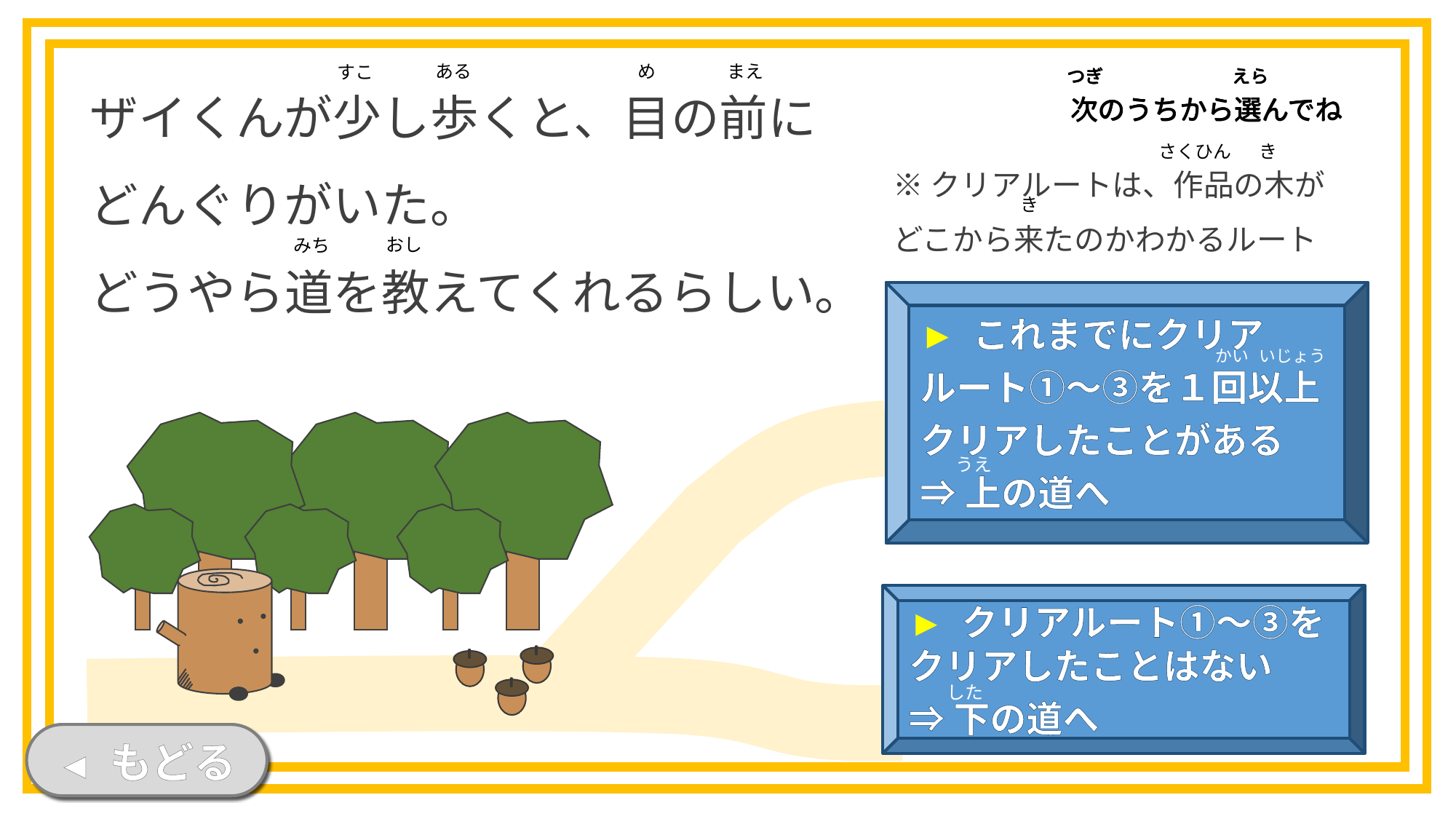

ザイくんが少し歩くと、目の前に
どんぐりがいた。
どうやら道を教えてくれるらしい。
まえ
め
ある
すこ
つぎ
えら
次のうちから選んでね
つぎ
えら
次のうちから選んでね
つぎ
えら
次のうちから選んでね
つぎ
えら
次のうちから選んでね
き
さくひん
※クリアルートは、作品の木が
どこから来たのかわかるルート
き
おし
みち
► これまでにクリア
ルート①～③を１回以上
クリアしたことがある
⇒上の道へ
いじょう
かい

うえ

► クリアルート①～③をクリアしたことはない
⇒下の道へ

した

◄ もどる